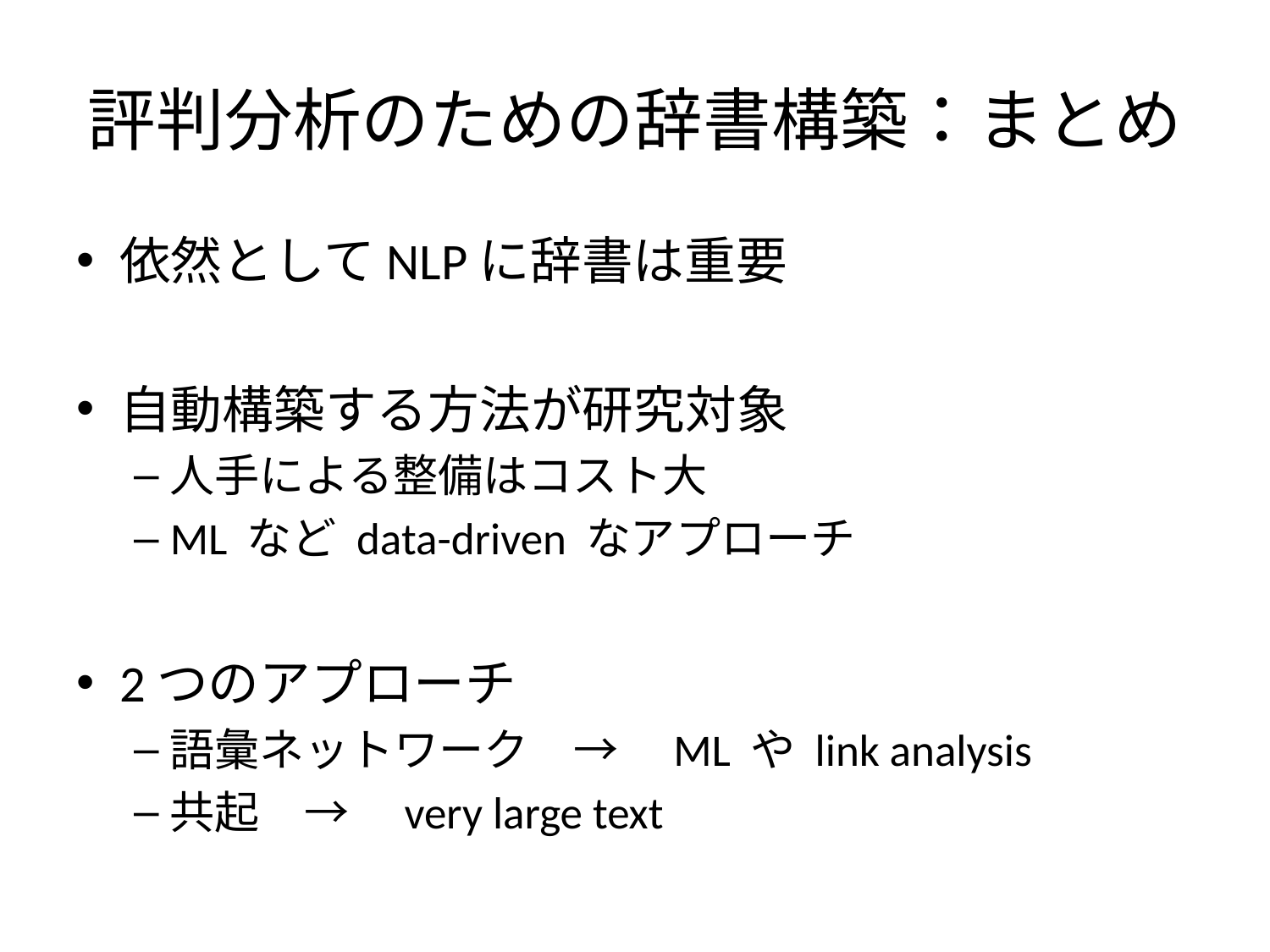

# 評判分析のための辞書構築：まとめ
依然としてNLPに辞書は重要

自動構築する方法が研究対象
人手による整備はコスト大
ML など data-driven なアプローチ

2つのアプローチ
語彙ネットワーク　→　ML や link analysis
共起　→　very large text